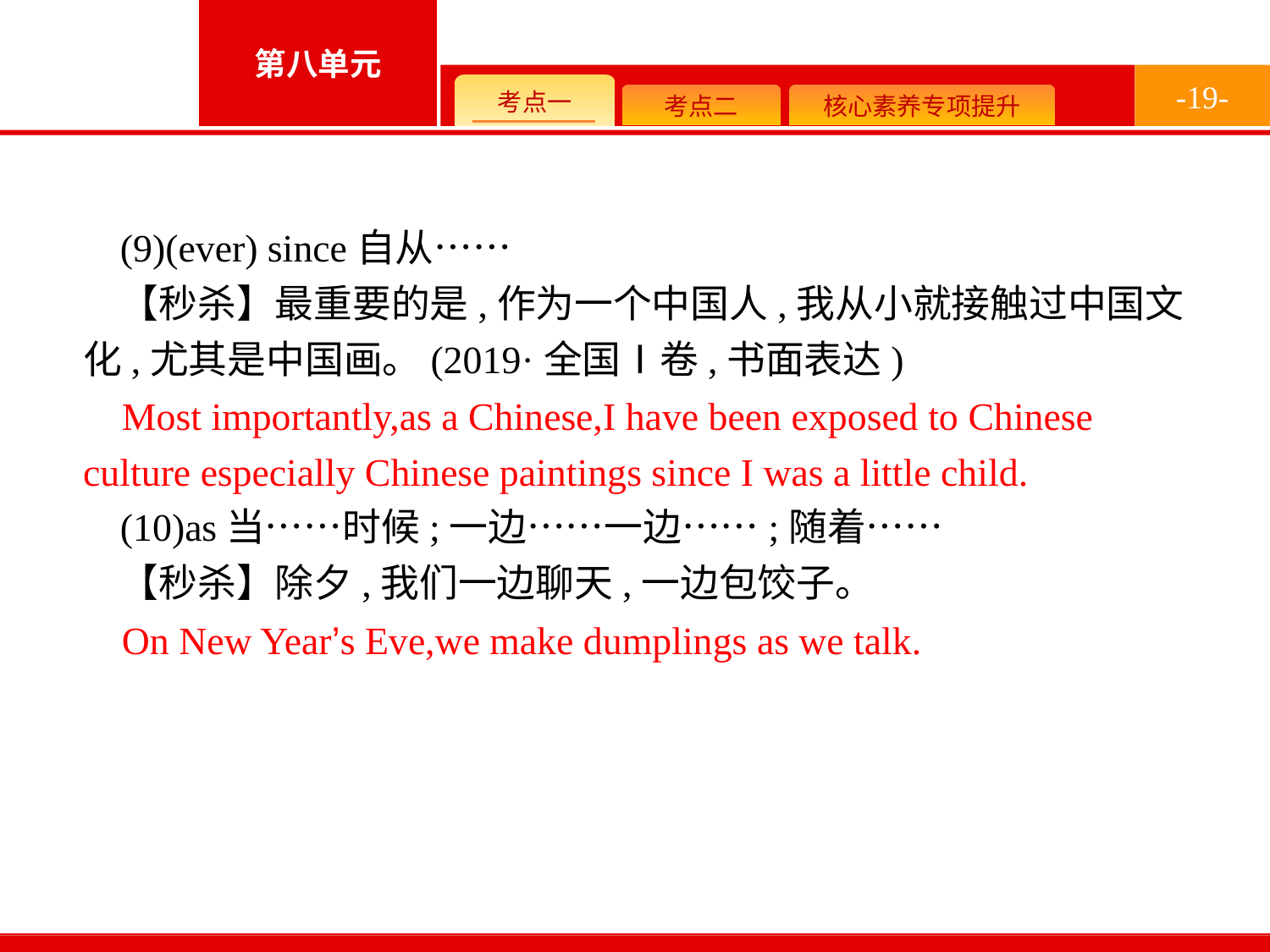

-19-
(9)(ever) since自从……
【秒杀】最重要的是,作为一个中国人,我从小就接触过中国文化,尤其是中国画。(2019·全国Ⅰ卷,书面表达)

(10)as当……时候;一边……一边……;随着……
【秒杀】除夕,我们一边聊天,一边包饺子。
Most importantly,as a Chinese,I have been exposed to Chinese culture especially Chinese paintings since I was a little child.
On New Year’s Eve,we make dumplings as we talk.